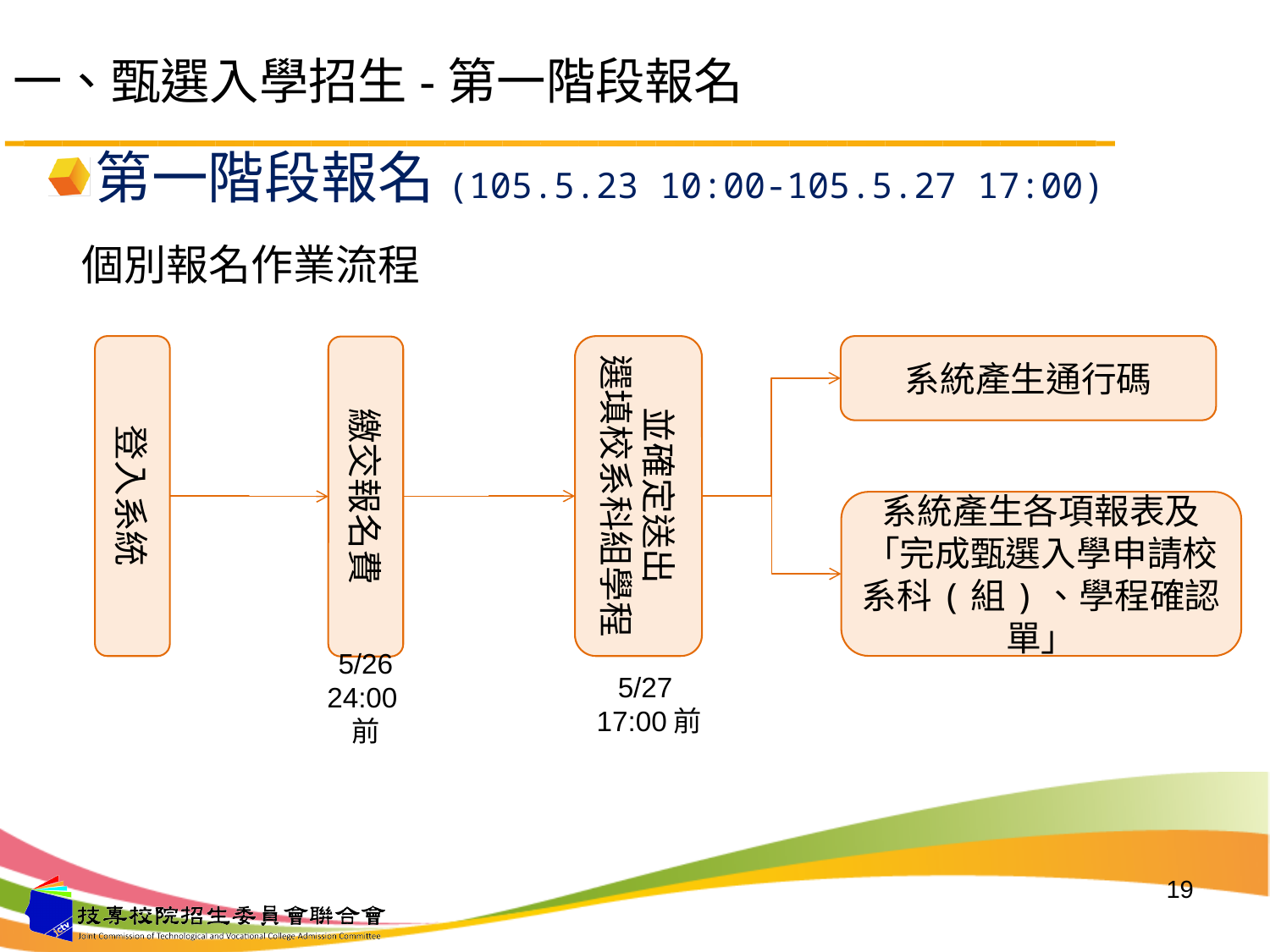

# 一、甄選入學招生-第一階段報名
第一階段報名(105.5.23 10:00-105.5.27 17:00)
  個別報名作業流程
登入系統
並確定送出
選填校系科組學程
系統產生通行碼
繳交報名費
系統產生各項報表及「完成甄選入學申請校系科(組)、學程確認單」
5/26 24:00前
5/27
17:00前
19